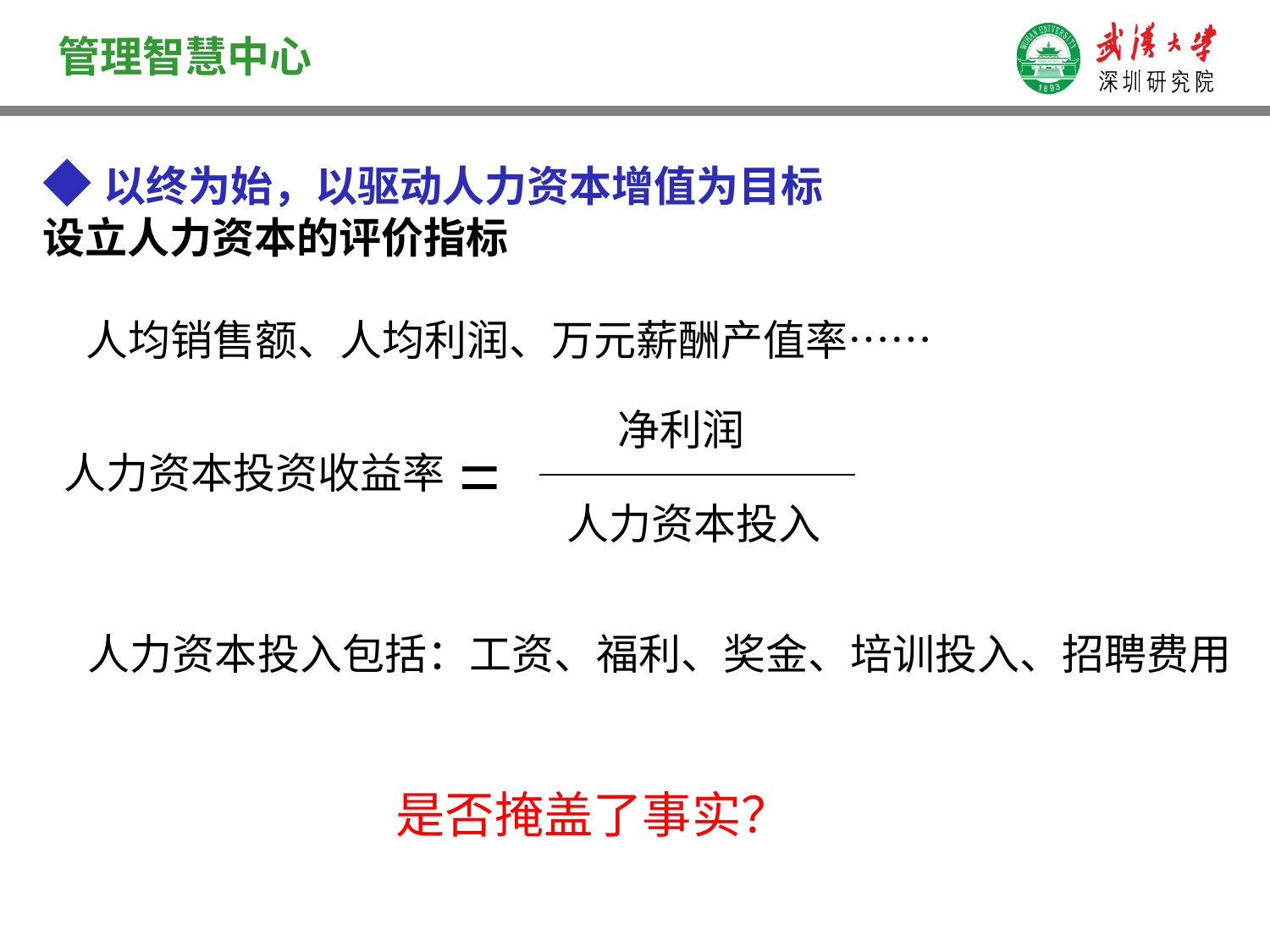

◆以终为始，以驱动人力资本增值为目标
设立人力资本的评价指标
人均销售额、人均利润、万元薪酬产值率……
净利润
=
人力资本投资收益率
人力资本投入
人力资本投入包括：工资、福利、奖金、培训投入、招聘费用
是否掩盖了事实？